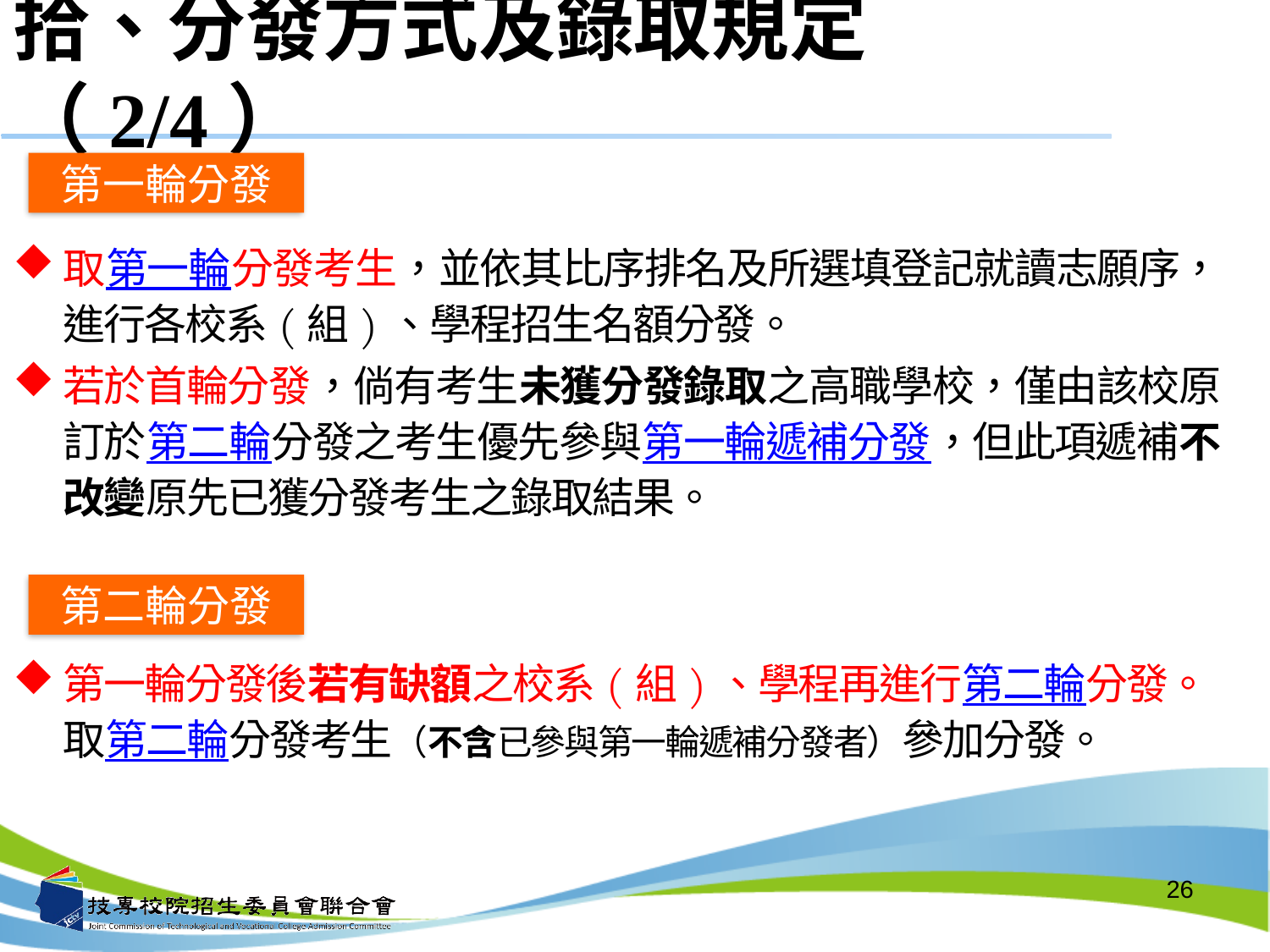

# 拾、分發方式及錄取規定（2/4）
第一輪分發
取第一輪分發考生，並依其比序排名及所選填登記就讀志願序，進行各校系(組)、學程招生名額分發。
若於首輪分發，倘有考生未獲分發錄取之高職學校，僅由該校原訂於第二輪分發之考生優先參與第一輪遞補分發，但此項遞補不改變原先已獲分發考生之錄取結果。

第二輪分發
第一輪分發後若有缺額之校系(組)、學程再進行第二輪分發。取第二輪分發考生（不含已參與第一輪遞補分發者）參加分發。

26